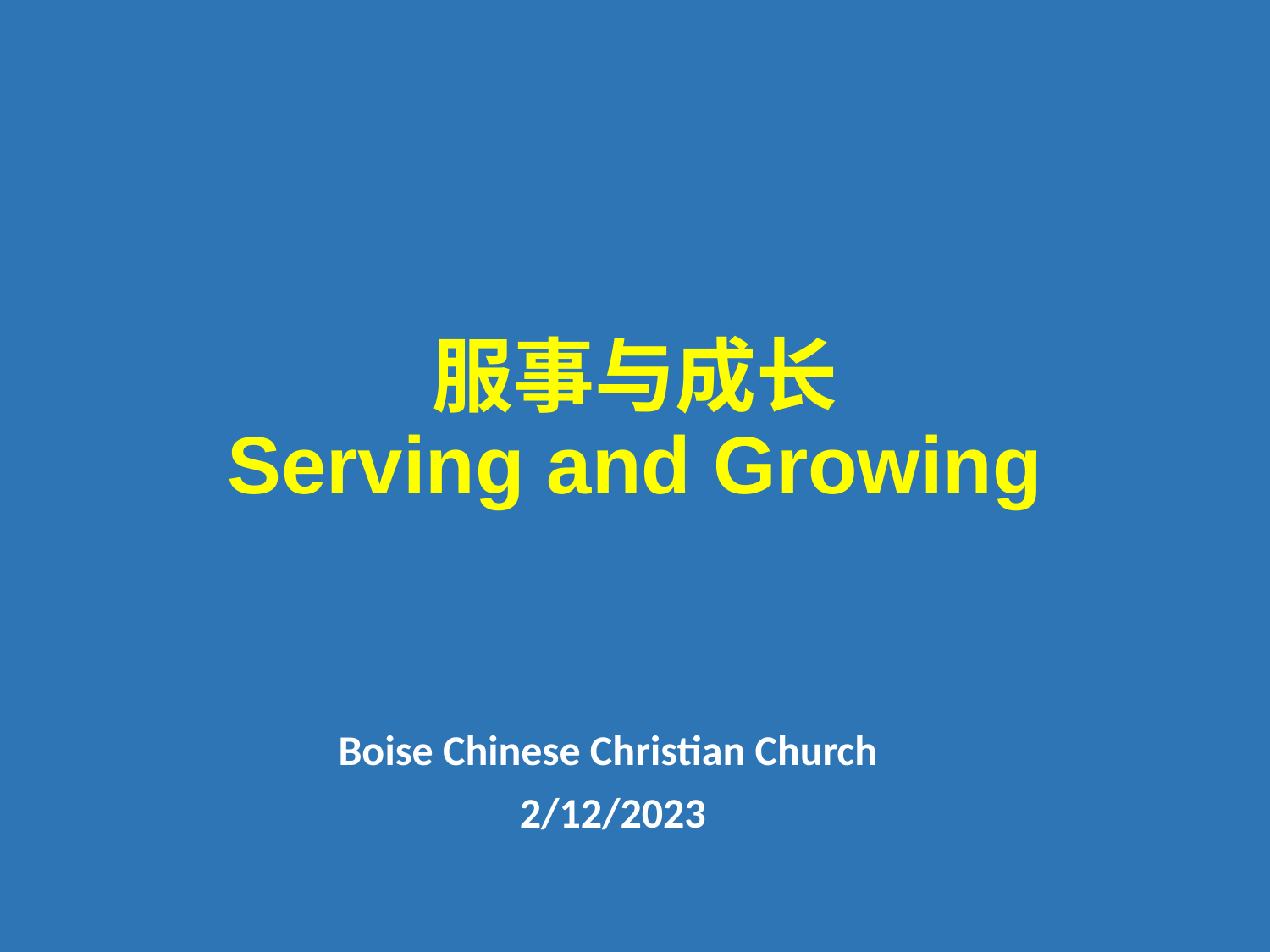

# 服事与成长 Serving and Growing
Boise Chinese Christian Church
2/12/2023